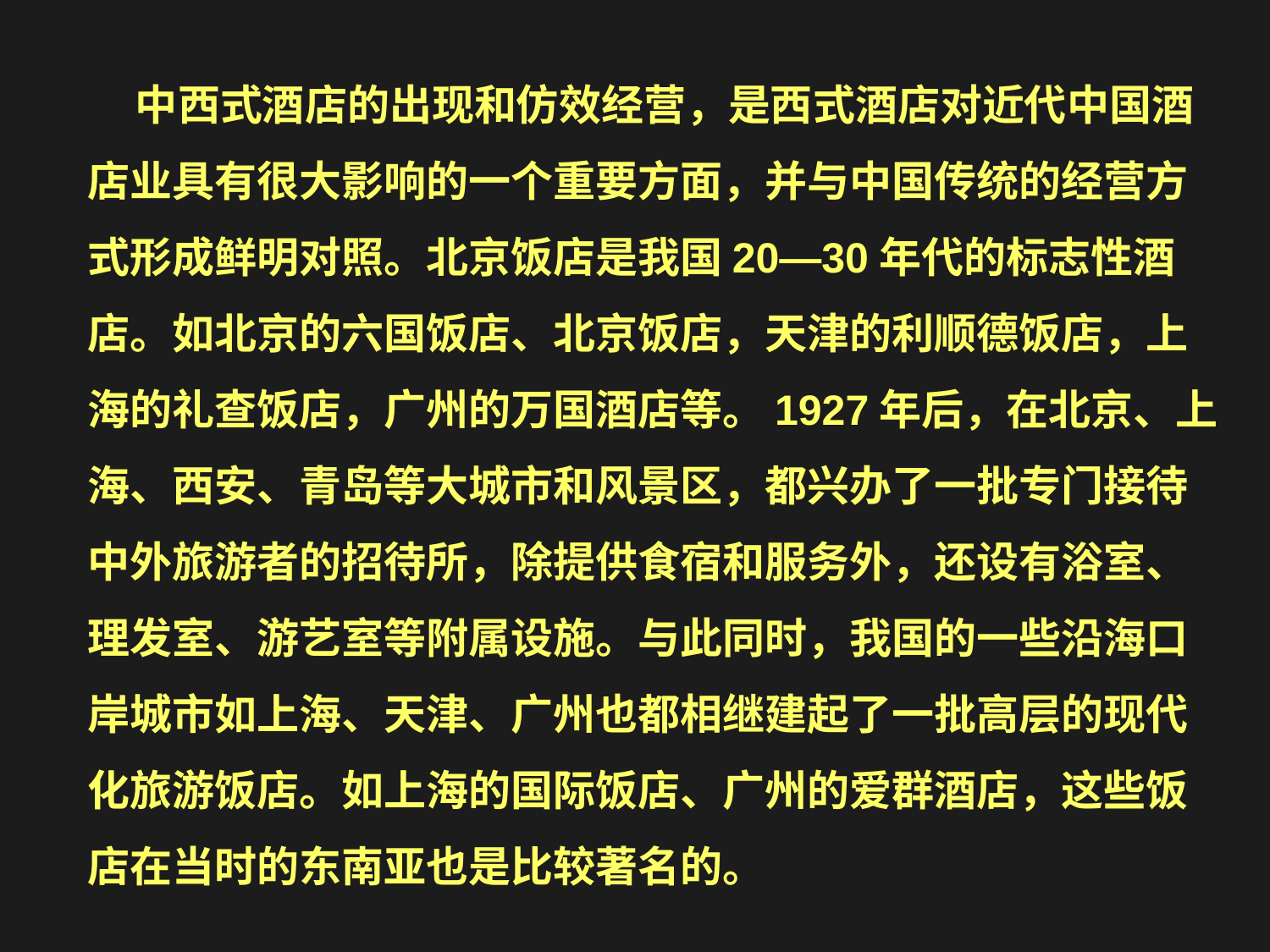

中西式酒店的出现和仿效经营，是西式酒店对近代中国酒店业具有很大影响的一个重要方面，并与中国传统的经营方式形成鲜明对照。北京饭店是我国20—30年代的标志性酒店。如北京的六国饭店、北京饭店，天津的利顺德饭店，上海的礼查饭店，广州的万国酒店等。1927年后，在北京、上海、西安、青岛等大城市和风景区，都兴办了一批专门接待中外旅游者的招待所，除提供食宿和服务外，还设有浴室、理发室、游艺室等附属设施。与此同时，我国的一些沿海口岸城市如上海、天津、广州也都相继建起了一批高层的现代化旅游饭店。如上海的国际饭店、广州的爱群酒店，这些饭店在当时的东南亚也是比较著名的。